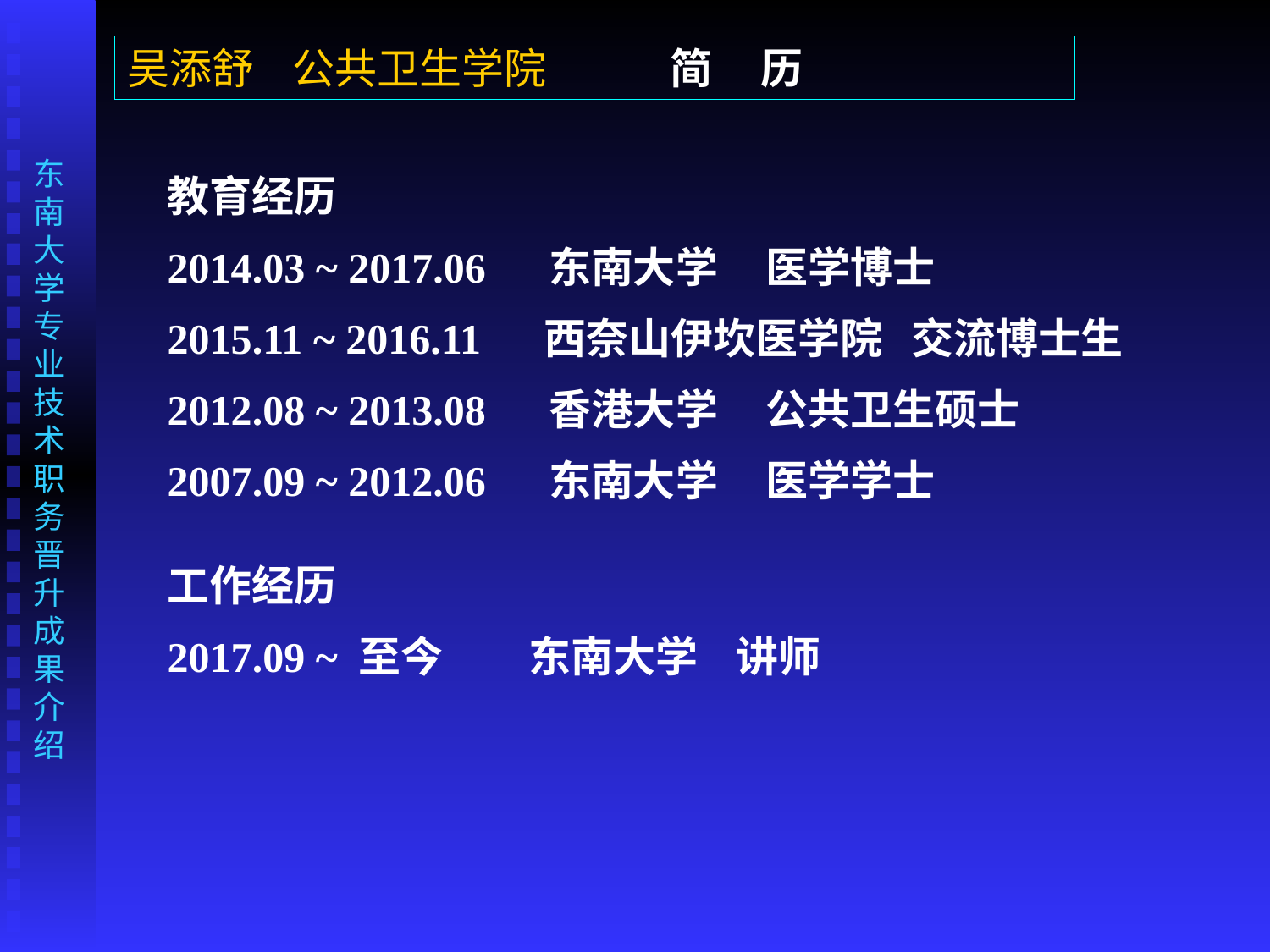

吴添舒    公共卫生学院             简     历
教育经历
2014.03 ~ 2017.06     东南大学     医学博士
2015.11 ~ 2016.11     西奈山伊坎医学院   交流博士生
2012.08 ~ 2013.08     香港大学     公共卫生硕士
2007.09 ~ 2012.06     东南大学     医学学士

工作经历
2017.09 ~ 至今         东南大学    讲师